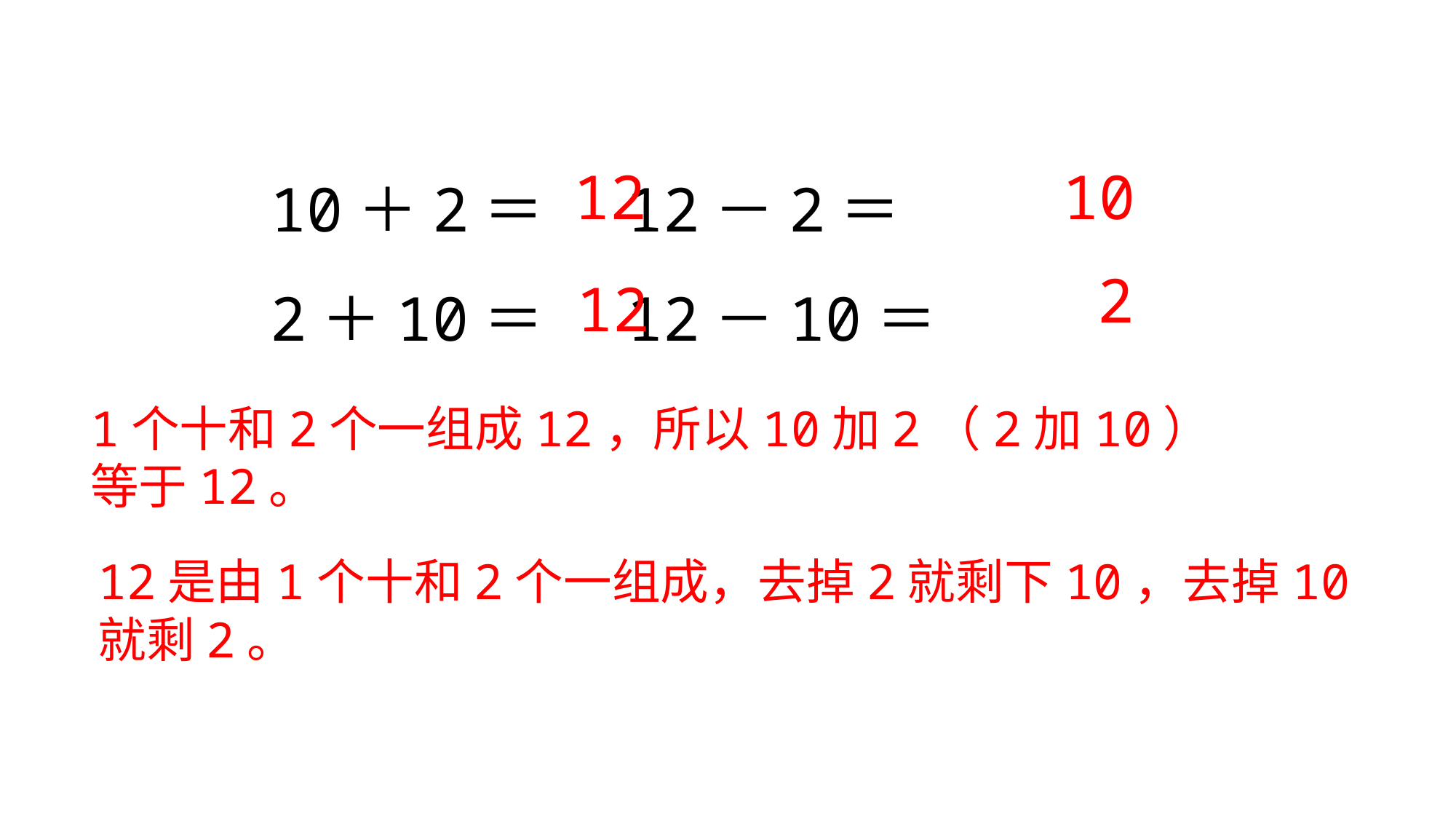

10＋2＝     12－2＝
2＋10＝     12－10＝
12
10
2
12
1个十和2个一组成12，所以10加2（2加10）等于12。
12是由1个十和2个一组成，去掉2就剩下10，去掉10就剩2。